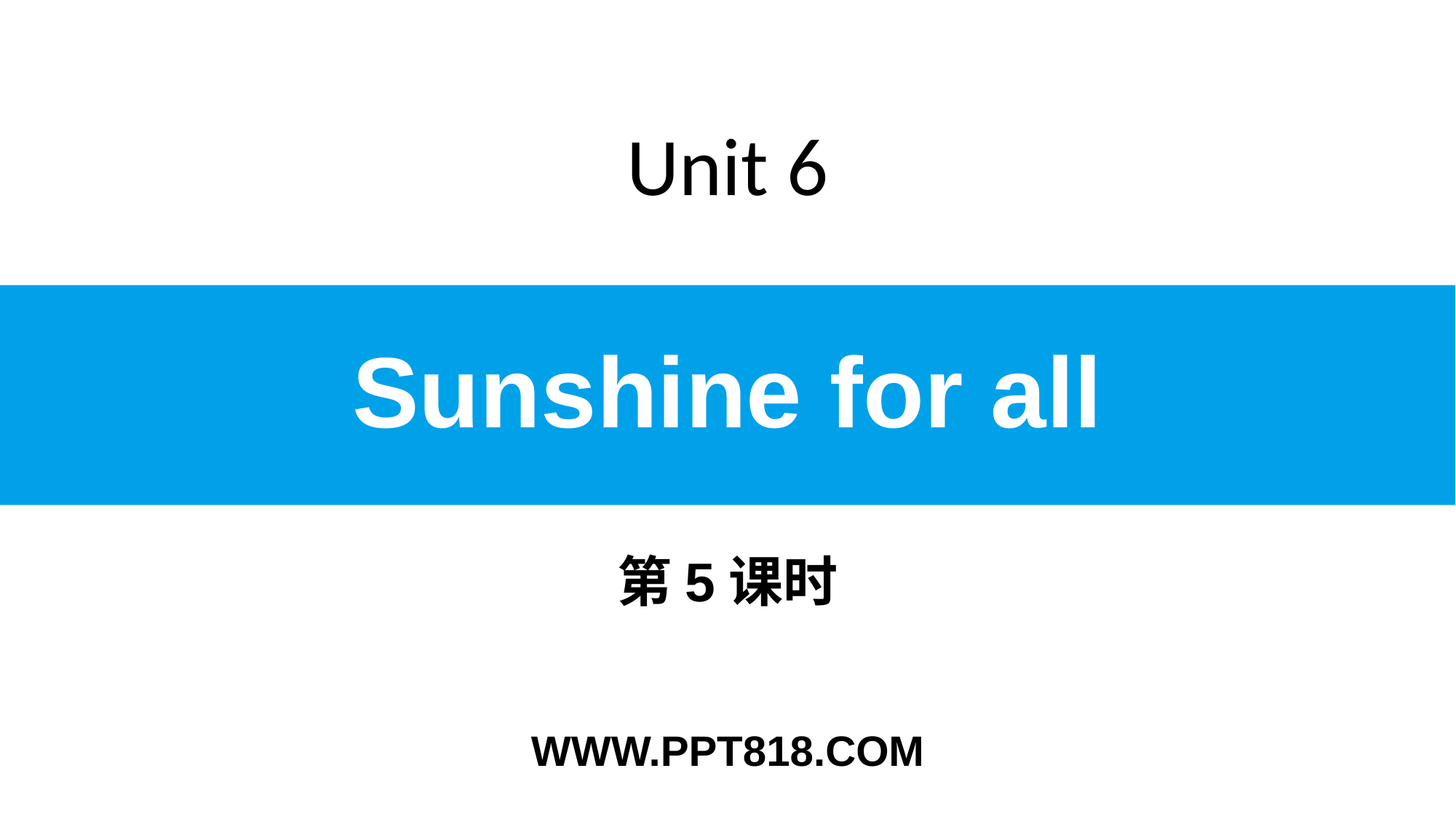

Unit 6
# Sunshine for all
第5课时
WWW.PPT818.COM